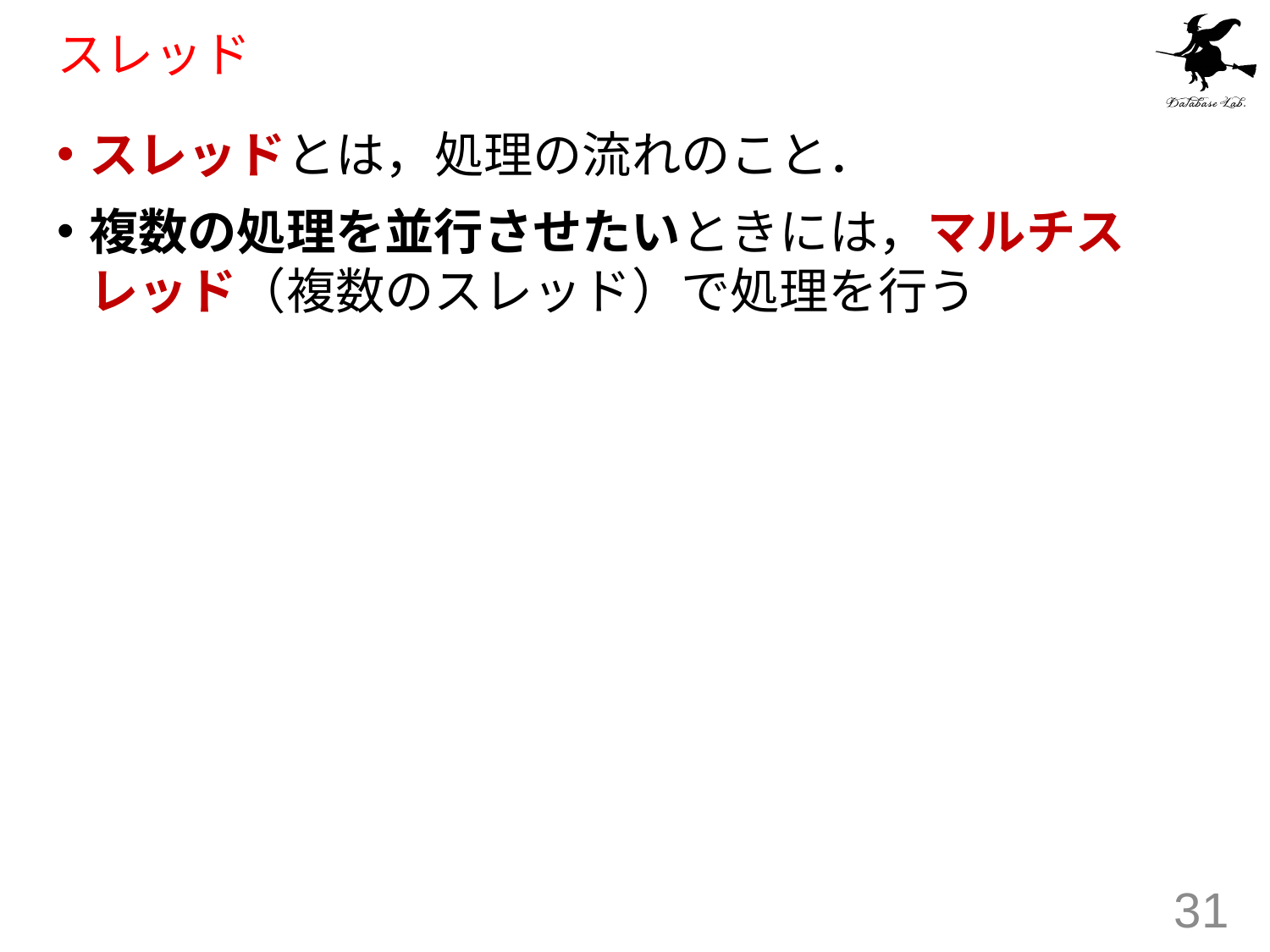

# スレッド
スレッドとは，処理の流れのこと．
複数の処理を並行させたいときには，マルチスレッド（複数のスレッド）で処理を行う
31